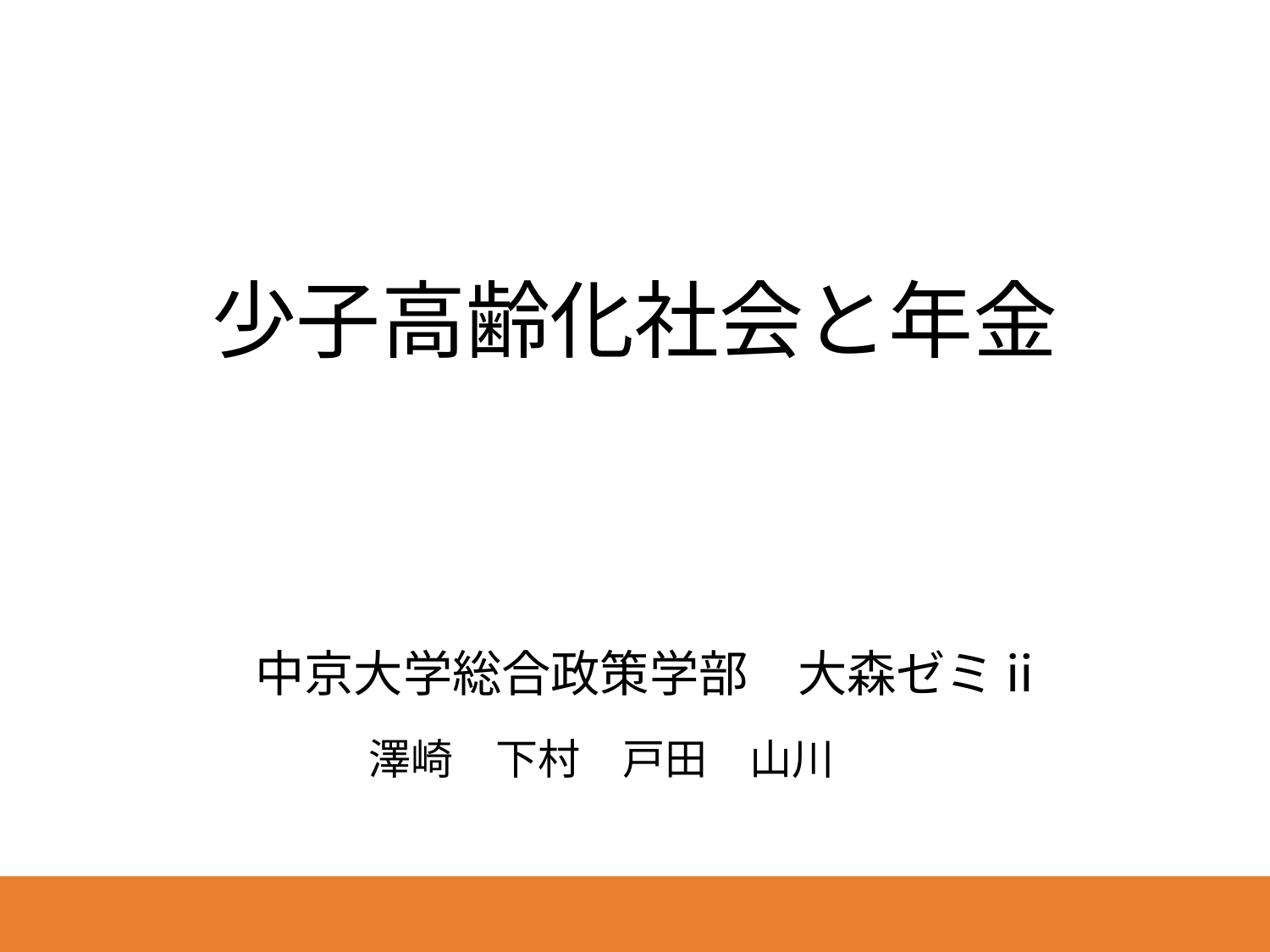

少子高齢化社会と年金
中京大学総合政策学部　大森ゼミⅱ
澤崎　下村　戸田　山川